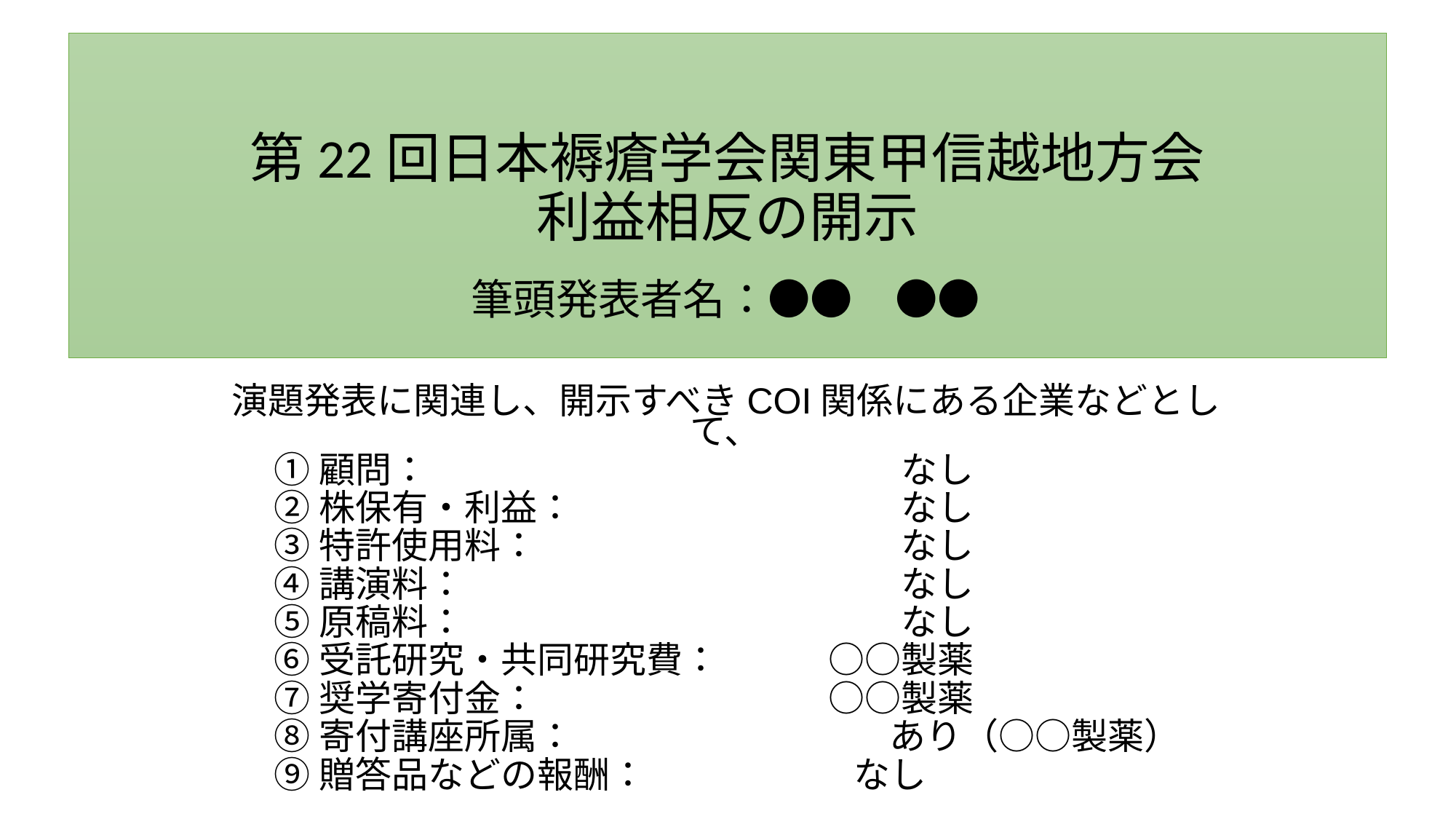

# 第22回日本褥瘡学会関東甲信越地方会 利益相反の開示
筆頭発表者名：●●　●●
演題発表に関連し、開示すべきCOI関係にある企業などとして、
①顧問：　　　　　　　　　　　　　なし
②株保有・利益：　　　　　　　　　なし
③特許使用料：　　　　　　　　　　なし
④講演料：　　　　　　　　　　　　なし
⑤原稿料：　　　　　　　　　　　　なし
⑥受託研究・共同研究費：　　　○○製薬
⑦奨学寄付金：　　　　　　　　○○製薬
⑧寄付講座所属：　　　　　　　　   あり（○○製薬）
⑨贈答品などの報酬：                    　 なし